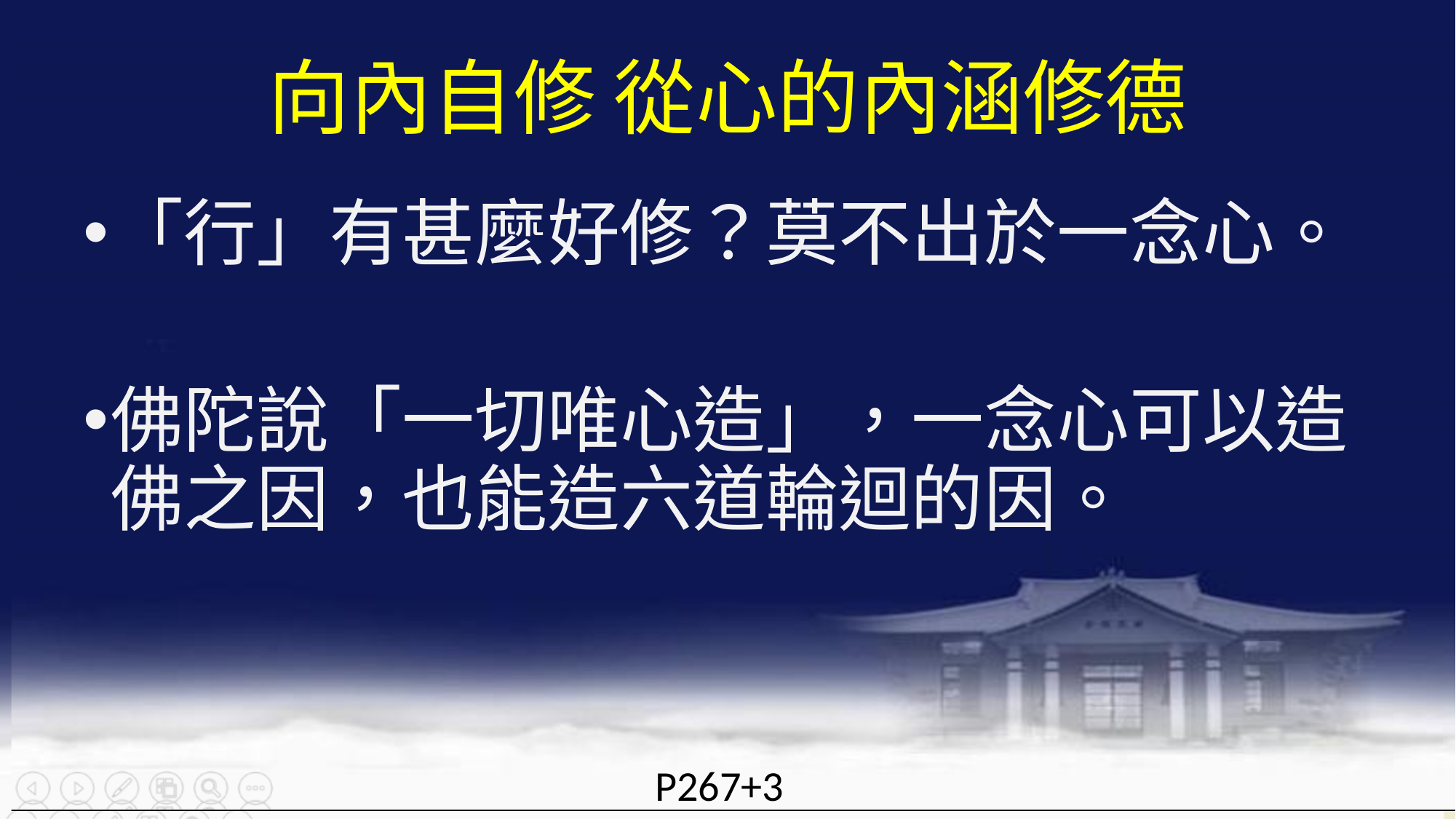

# 向內自修 從心的內涵修德
「行」有甚麼好修？莫不出於一念心。

佛陀說「一切唯心造」，一念心可以造佛之因，也能造六道輪迴的因。
P267+3